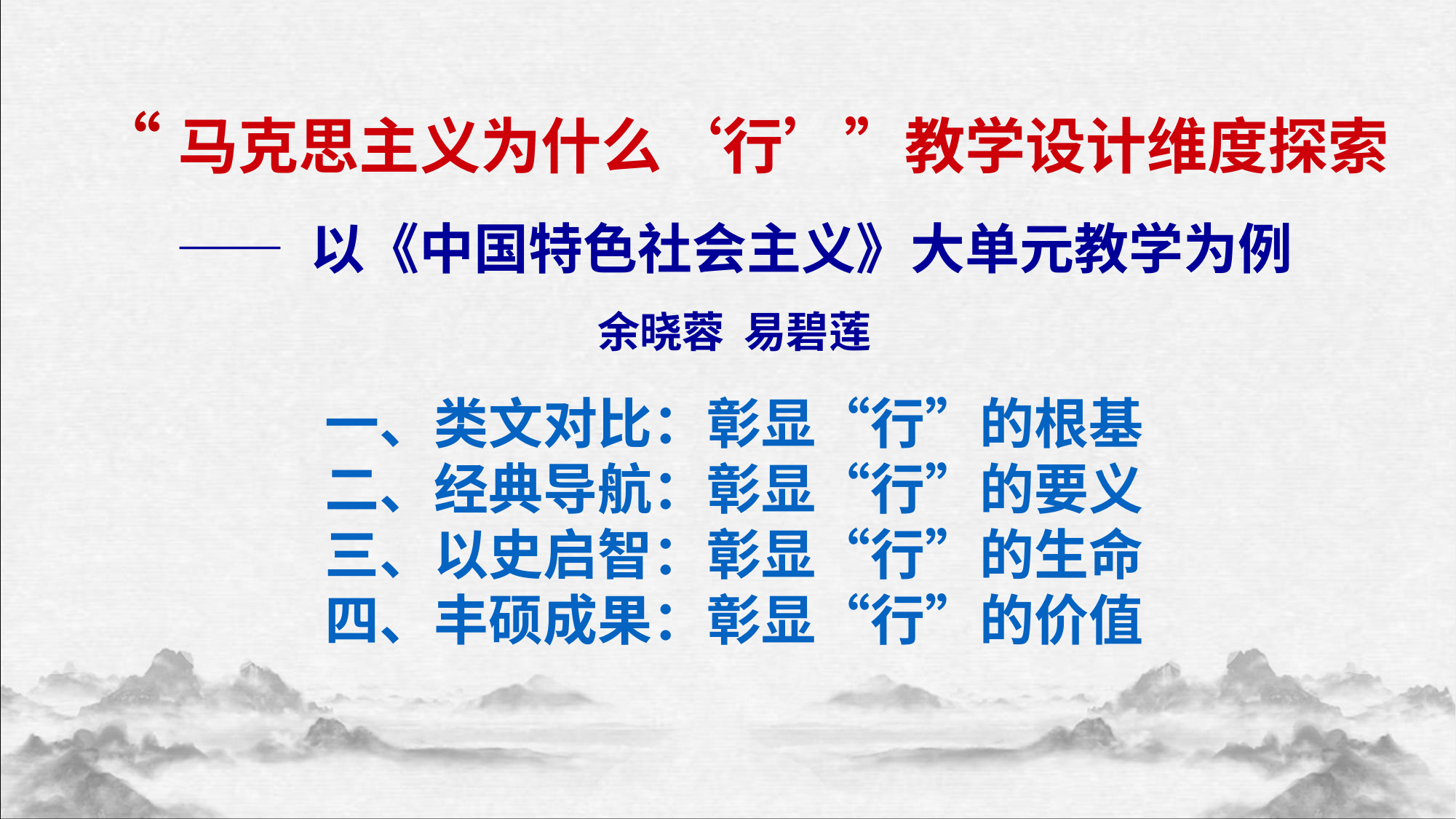

“马克思主义为什么‘行’”教学设计维度探索
―― 以《中国特色社会主义》大单元教学为例
余晓蓉  易碧莲
一、类文对比：彰显“行”的根基
二、经典导航：彰显“行”的要义
三、以史启智：彰显“行”的生命
四、丰硕成果：彰显“行”的价值